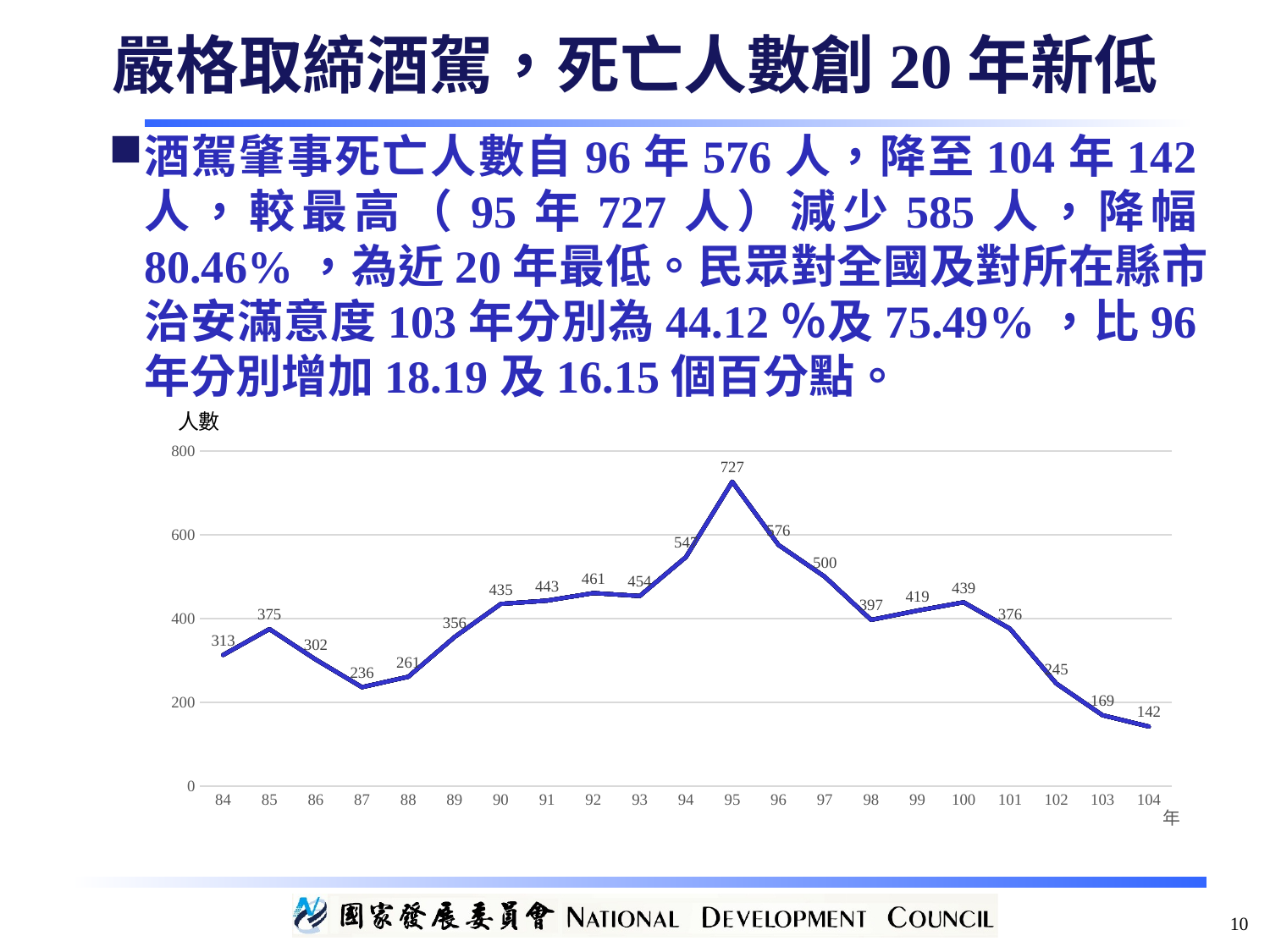

# 嚴格取締酒駕，死亡人數創20年新低
酒駕肇事死亡人數自96年576人，降至104年142人，較最高（95年727人）減少585人，降幅80.46%，為近20年最低。民眾對全國及對所在縣市治安滿意度103年分別為44.12％及75.49%，比96年分別增加18.19及16.15個百分點。
人數

### Chart

| Category |  |  |  |  |  |  |  |  |  |  |  |  |
|---|---|---|---|---|---|---|---|---|---|---|---|---|
| 84 | 313.0 | 313.0 | 313.0 | 313.0 | 313.0 | 313.0 | 313.0 | 313.0 | 313.0 | 313.0 | 313.0 | 313.0 |
| 85 | 375.0 | 375.0 | 375.0 | 375.0 | 375.0 | 375.0 | 375.0 | 375.0 | 375.0 | 375.0 | 375.0 | 375.0 |
| 86 | 302.0 | 302.0 | 302.0 | 302.0 | 302.0 | 302.0 | 302.0 | 302.0 | 302.0 | 302.0 | 302.0 | 302.0 |
| 87 | 236.0 | 236.0 | 236.0 | 236.0 | 236.0 | 236.0 | 236.0 | 236.0 | 236.0 | 236.0 | 236.0 | 236.0 |
| 88 | 261.0 | 261.0 | 261.0 | 261.0 | 261.0 | 261.0 | 261.0 | 261.0 | 261.0 | 261.0 | 261.0 | 261.0 |
| 89 | 356.0 | 356.0 | 356.0 | 356.0 | 356.0 | 356.0 | 356.0 | 356.0 | 356.0 | 356.0 | 356.0 | 356.0 |
| 90 | 435.0 | 435.0 | 435.0 | 435.0 | 435.0 | 435.0 | 435.0 | 435.0 | 435.0 | 435.0 | 435.0 | 435.0 |
| 91 | 443.0 | 443.0 | 443.0 | 443.0 | 443.0 | 443.0 | 443.0 | 443.0 | 443.0 | 443.0 | 443.0 | 443.0 |
| 92 | 461.0 | 461.0 | 461.0 | 461.0 | 461.0 | 461.0 | 461.0 | 461.0 | 461.0 | 461.0 | 461.0 | 461.0 |
| 93 | 454.0 | 454.0 | 454.0 | 454.0 | 454.0 | 454.0 | 454.0 | 454.0 | 454.0 | 454.0 | 454.0 | 454.0 |
| 94 | 547.0 | 547.0 | 547.0 | 547.0 | 547.0 | 547.0 | 547.0 | 547.0 | 547.0 | 547.0 | 547.0 | 547.0 |
| 95 | 727.0 | 727.0 | 727.0 | 727.0 | 727.0 | 727.0 | 727.0 | 727.0 | 727.0 | 727.0 | 727.0 | 727.0 |
| 96 | 576.0 | 576.0 | 576.0 | 576.0 | 576.0 | 576.0 | 576.0 | 576.0 | 576.0 | 576.0 | 576.0 | 576.0 |
| 97 | 500.0 | 500.0 | 500.0 | 500.0 | 500.0 | 500.0 | 500.0 | 500.0 | 500.0 | 500.0 | 500.0 | 500.0 |
| 98 | 397.0 | 397.0 | 397.0 | 397.0 | 397.0 | 397.0 | 397.0 | 397.0 | 397.0 | 397.0 | 397.0 | 397.0 |
| 99 | 419.0 | 419.0 | 419.0 | 419.0 | 419.0 | 419.0 | 419.0 | 419.0 | 419.0 | 419.0 | 419.0 | 419.0 |
| 100 | 439.0 | 439.0 | 439.0 | 439.0 | 439.0 | 439.0 | 439.0 | 439.0 | 439.0 | 439.0 | 439.0 | 439.0 |
| 101 | 376.0 | 376.0 | 376.0 | 376.0 | 376.0 | 376.0 | 376.0 | 376.0 | 376.0 | 376.0 | 376.0 | 376.0 |
| 102 | 245.0 | 245.0 | 245.0 | 245.0 | 245.0 | 245.0 | 245.0 | 245.0 | 245.0 | 245.0 | 245.0 | 245.0 |
| 103 | 169.0 | 169.0 | 169.0 | 169.0 | 169.0 | 169.0 | 169.0 | 169.0 | 169.0 | 169.0 | 169.0 | 169.0 |
| 104 | 142.0 | 142.0 | 142.0 | 142.0 | 142.0 | 142.0 | 142.0 | 142.0 | 142.0 | 142.0 | 142.0 | 142.0 |
10